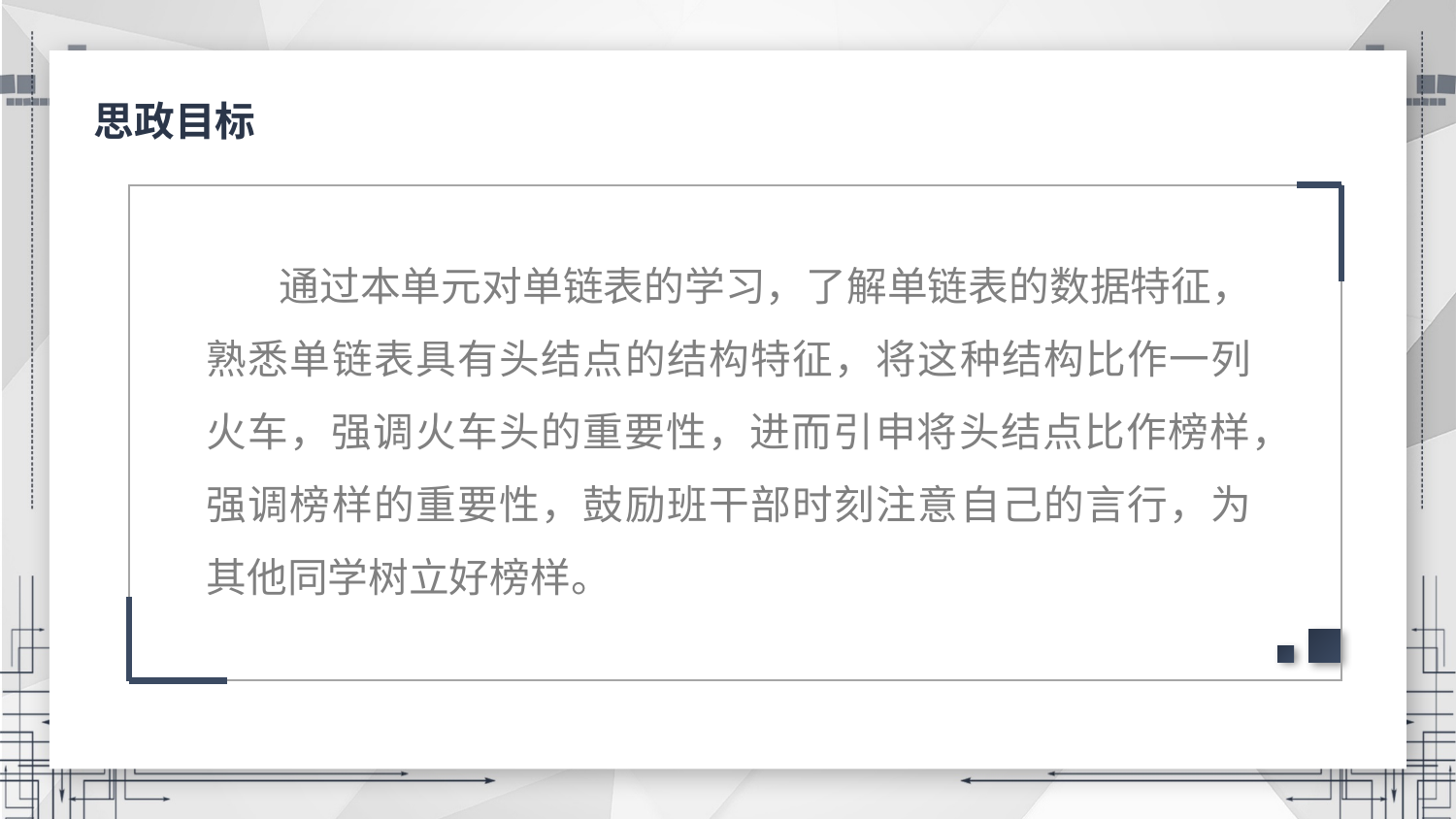

思政目标

通过本单元对单链表的学习，了解单链表的数据特征，熟悉单链表具有头结点的结构特征，将这种结构比作一列火车，强调火车头的重要性，进而引申将头结点比作榜样，强调榜样的重要性，鼓励班干部时刻注意自己的言行，为其他同学树立好榜样。